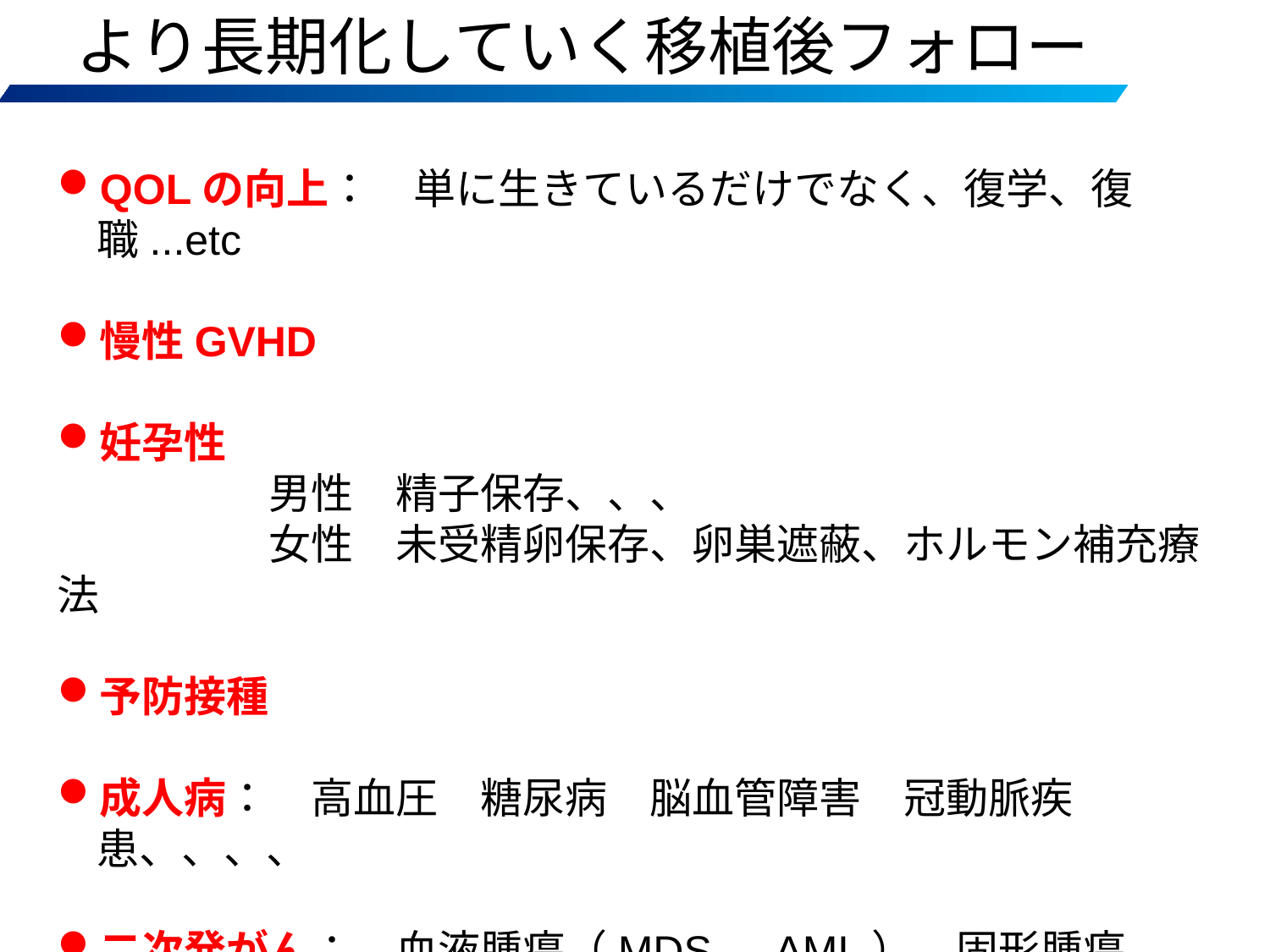

より長期化していく移植後フォロー

QOLの向上：　単に生きているだけでなく、復学、復職...etc

慢性GVHD

妊孕性
　　　　　男性　精子保存、、、
　　　　　女性　未受精卵保存、卵巣遮蔽、ホルモン補充療法

予防接種

成人病：　高血圧　糖尿病　脳血管障害　冠動脈疾患、、、、

二次発がん：　血液腫瘍（MDS、AML）、固形腫瘍（15年で2%）